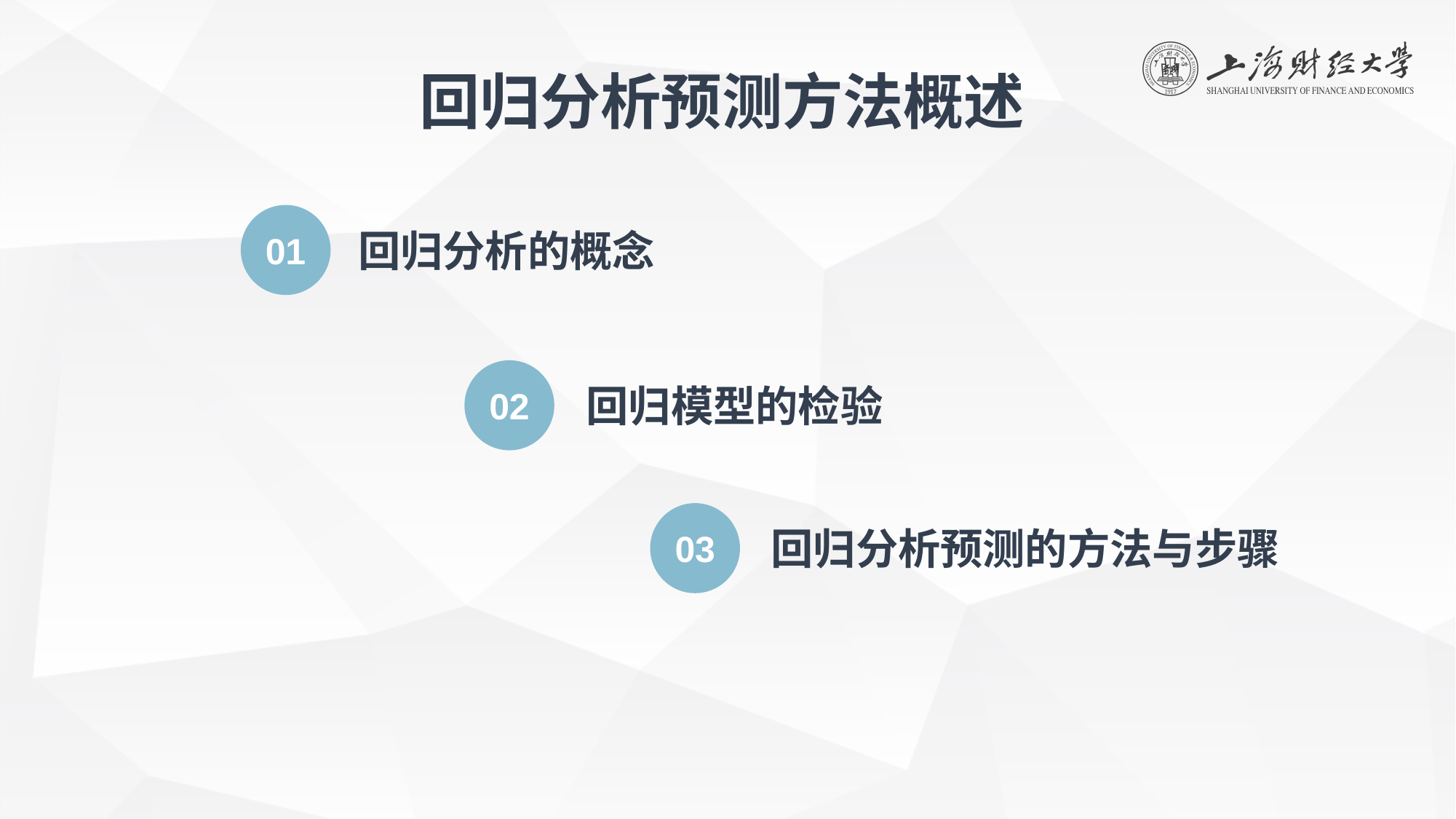

回归分析预测方法概述
01

回归分析的概念
02

回归模型的检验
03
回归分析预测的方法与步骤